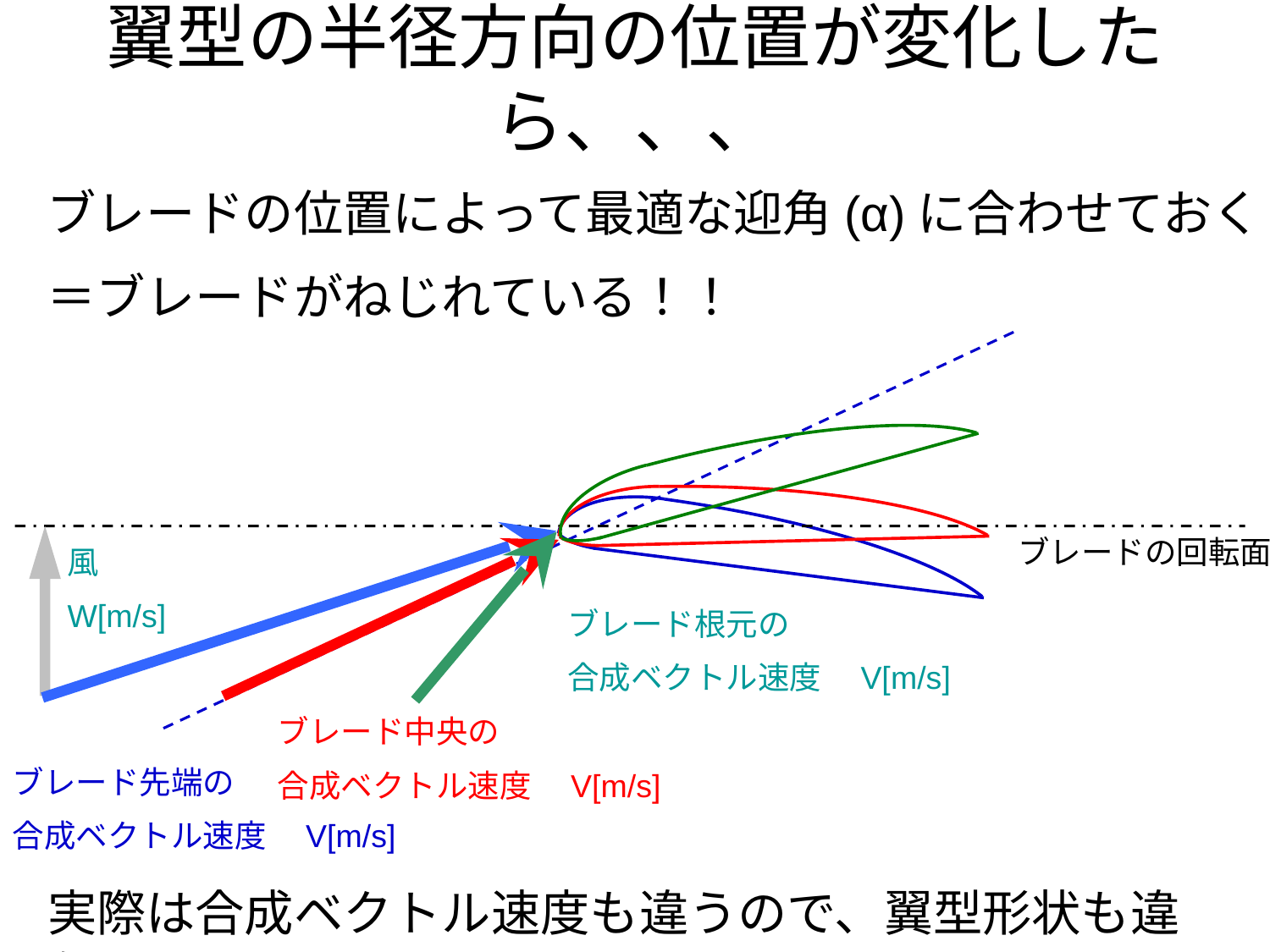

# 翼型の半径方向の位置が変化したら、、、
ブレードの位置によって最適な迎角(α)に合わせておく
＝ブレードがねじれている！！

ブレードの回転面

風
W[m/s]
ブレード根元の
合成ベクトル速度　V[m/s]
ブレード中央の
合成ベクトル速度　V[m/s]
ブレード先端の
合成ベクトル速度　V[m/s]
実際は合成ベクトル速度も違うので、翼型形状も違う！！